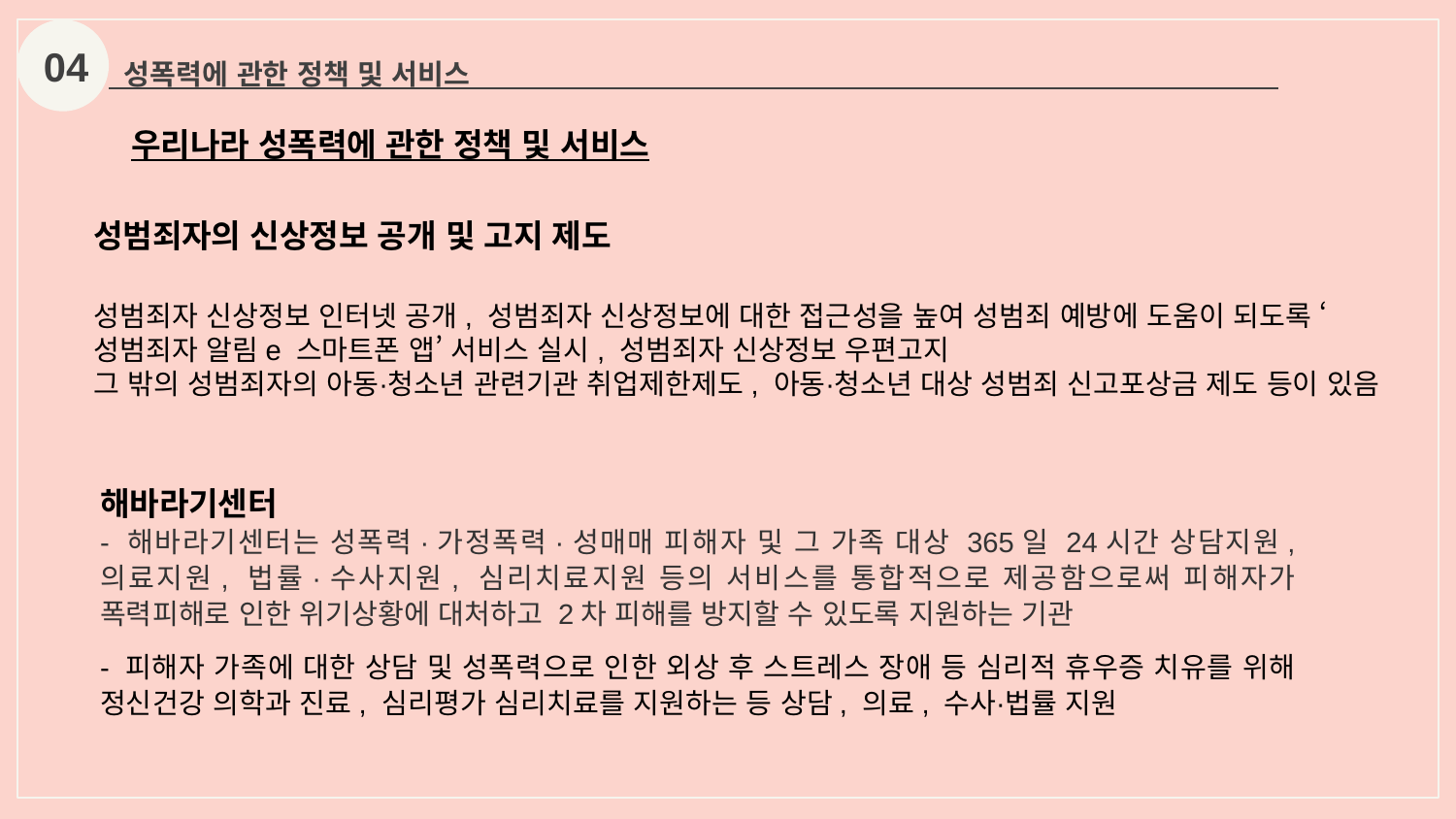

04
성폭력에 관한 정책 및 서비스
우리나라 성폭력에 관한 정책 및 서비스
성범죄자의 신상정보 공개 및 고지 제도

성범죄자 신상정보 인터넷 공개, 성범죄자 신상정보에 대한 접근성을 높여 성범죄 예방에 도움이 되도록 ‘성범죄자 알림e 스마트폰 앱’ 서비스 실시, 성범죄자 신상정보 우편고지
그 밖의 성범죄자의 아동∙청소년 관련기관 취업제한제도, 아동∙청소년 대상 성범죄 신고포상금 제도 등이 있음

해바라기센터
- 해바라기센터는 성폭력·가정폭력·성매매 피해자 및 그 가족 대상 365일 24시간 상담지원, 의료지원, 법률·수사지원, 심리치료지원 등의 서비스를 통합적으로 제공함으로써 피해자가 폭력피해로 인한 위기상황에 대처하고 2차 피해를 방지할 수 있도록 지원하는 기관
- 피해자 가족에 대한 상담 및 성폭력으로 인한 외상 후 스트레스 장애 등 심리적 휴우증 치유를 위해 정신건강 의학과 진료, 심리평가 심리치료를 지원하는 등 상담, 의료, 수사∙법률 지원